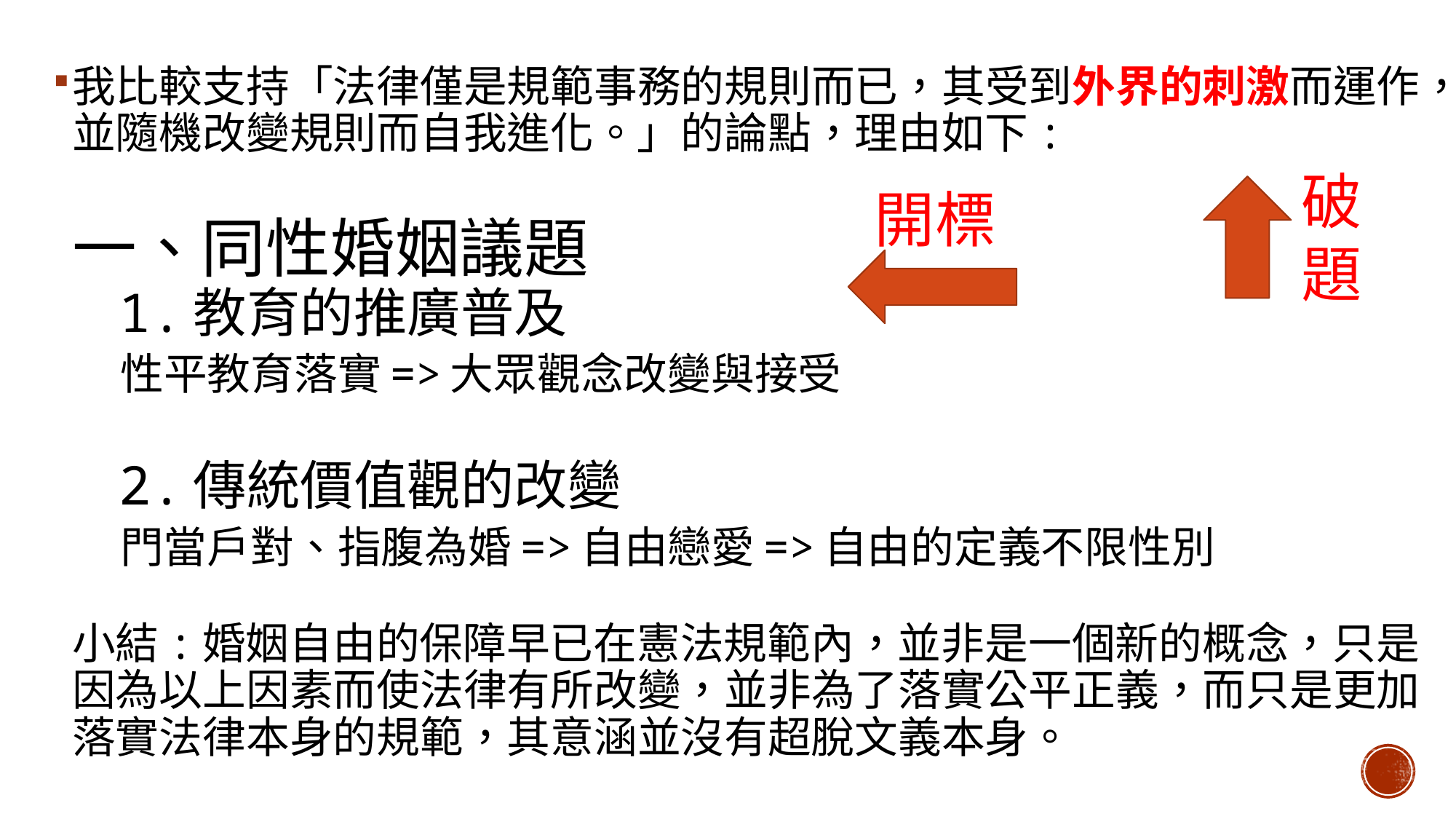

我比較支持「法律僅是規範事務的規則而已，其受到外界的刺激而運作，並隨機改變規則而自我進化。」的論點，理由如下:
一、同性婚姻議題
   1.教育的推廣普及
    性平教育落實=>大眾觀念改變與接受
   2.傳統價值觀的改變
    門當戶對、指腹為婚=>自由戀愛=>自由的定義不限性別
小結:婚姻自由的保障早已在憲法規範內，並非是一個新的概念，只是因為以上因素而使法律有所改變，並非為了落實公平正義，而只是更加落實法律本身的規範，其意涵並沒有超脫文義本身。
破題
開標